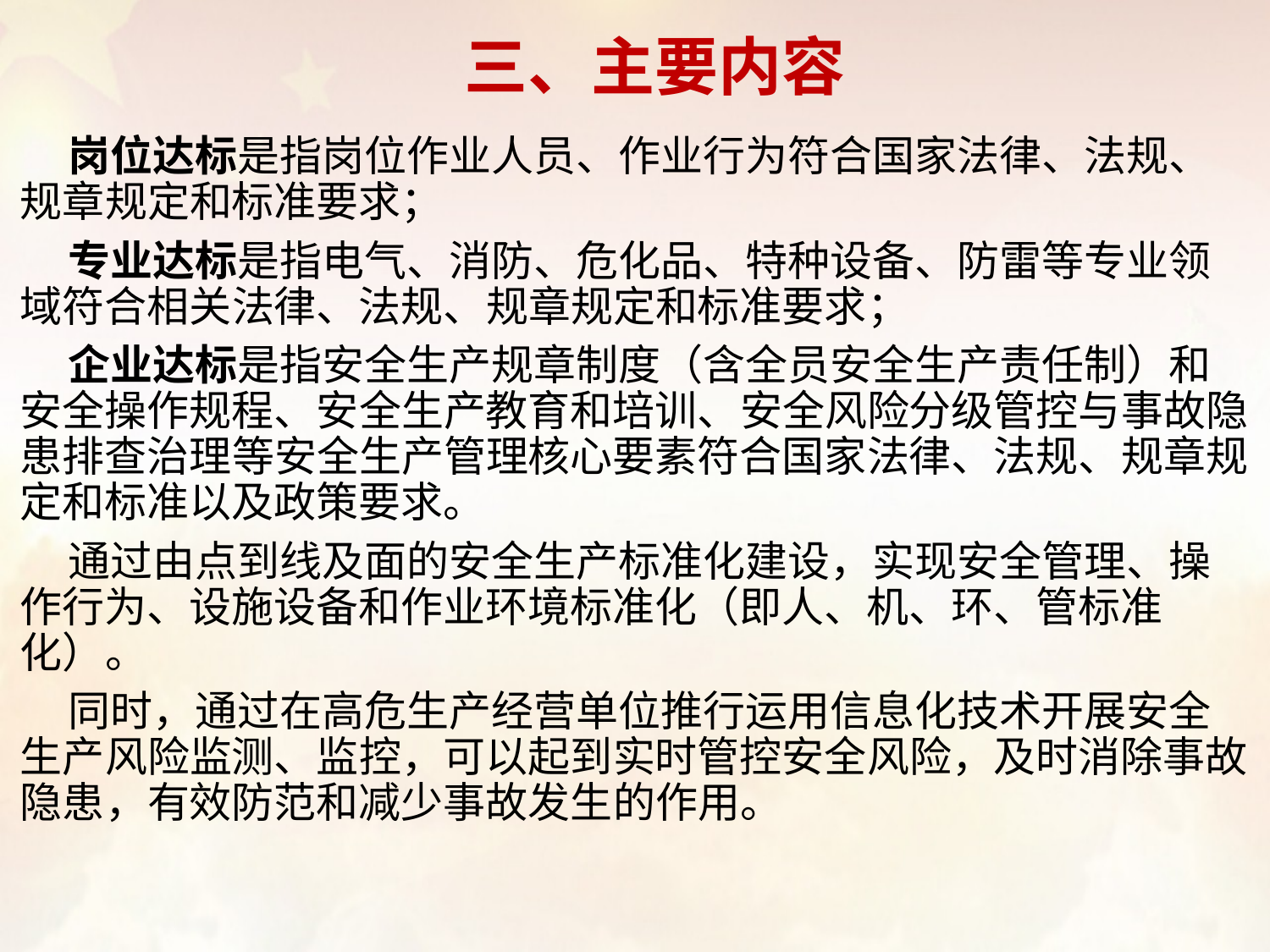

# 三、主要内容
    岗位达标是指岗位作业人员、作业行为符合国家法律、法规、规章规定和标准要求；
    专业达标是指电气、消防、危化品、特种设备、防雷等专业领域符合相关法律、法规、规章规定和标准要求；
    企业达标是指安全生产规章制度（含全员安全生产责任制）和安全操作规程、安全生产教育和培训、安全风险分级管控与事故隐患排查治理等安全生产管理核心要素符合国家法律、法规、规章规定和标准以及政策要求。
    通过由点到线及面的安全生产标准化建设，实现安全管理、操作行为、设施设备和作业环境标准化（即人、机、环、管标准化）。
    同时，通过在高危生产经营单位推行运用信息化技术开展安全生产风险监测、监控，可以起到实时管控安全风险，及时消除事故隐患，有效防范和减少事故发生的作用。